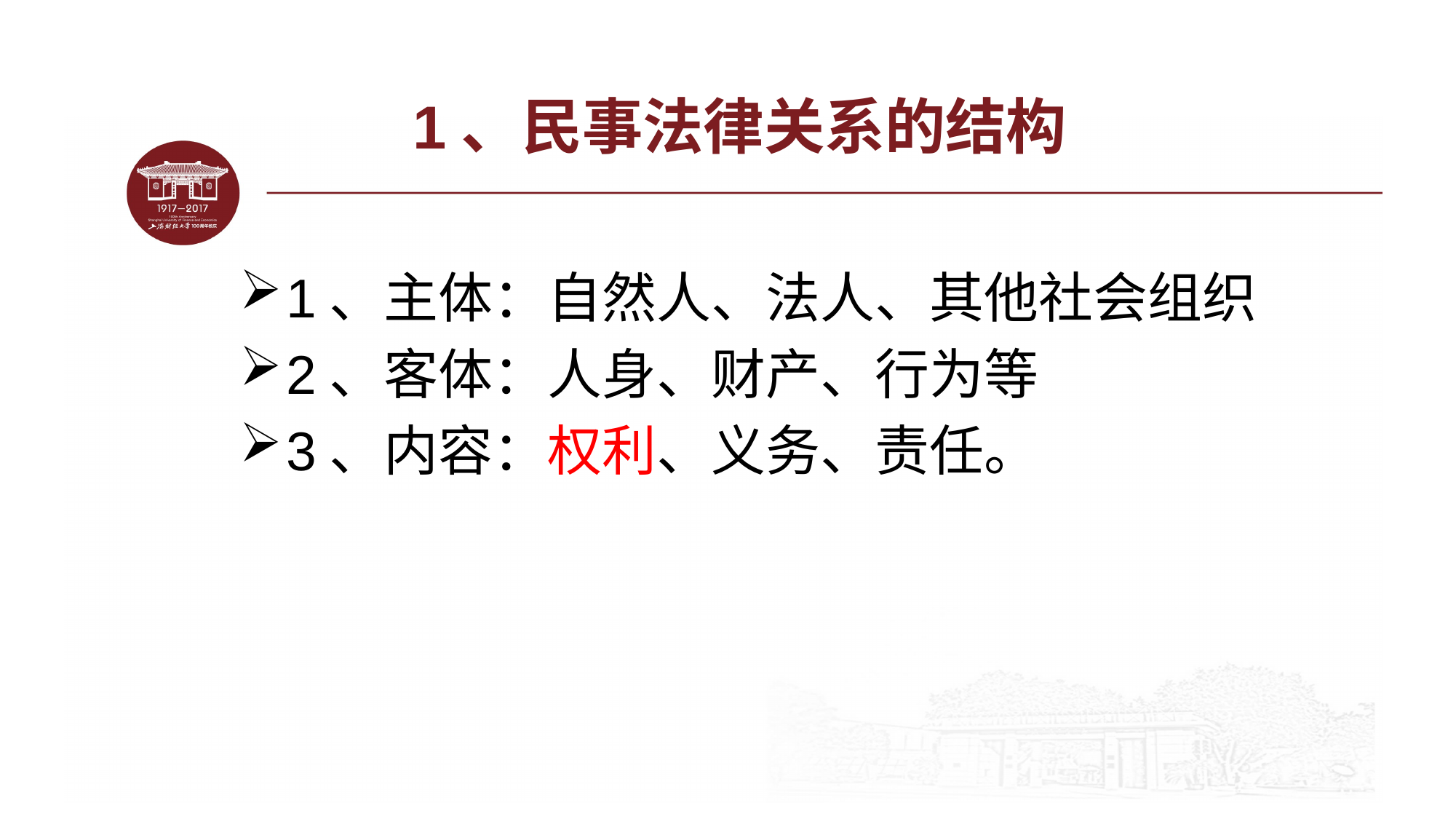

# 1、民事法律关系的结构
1、主体：自然人、法人、其他社会组织
2、客体：人身、财产、行为等
3、内容：权利、义务、责任。